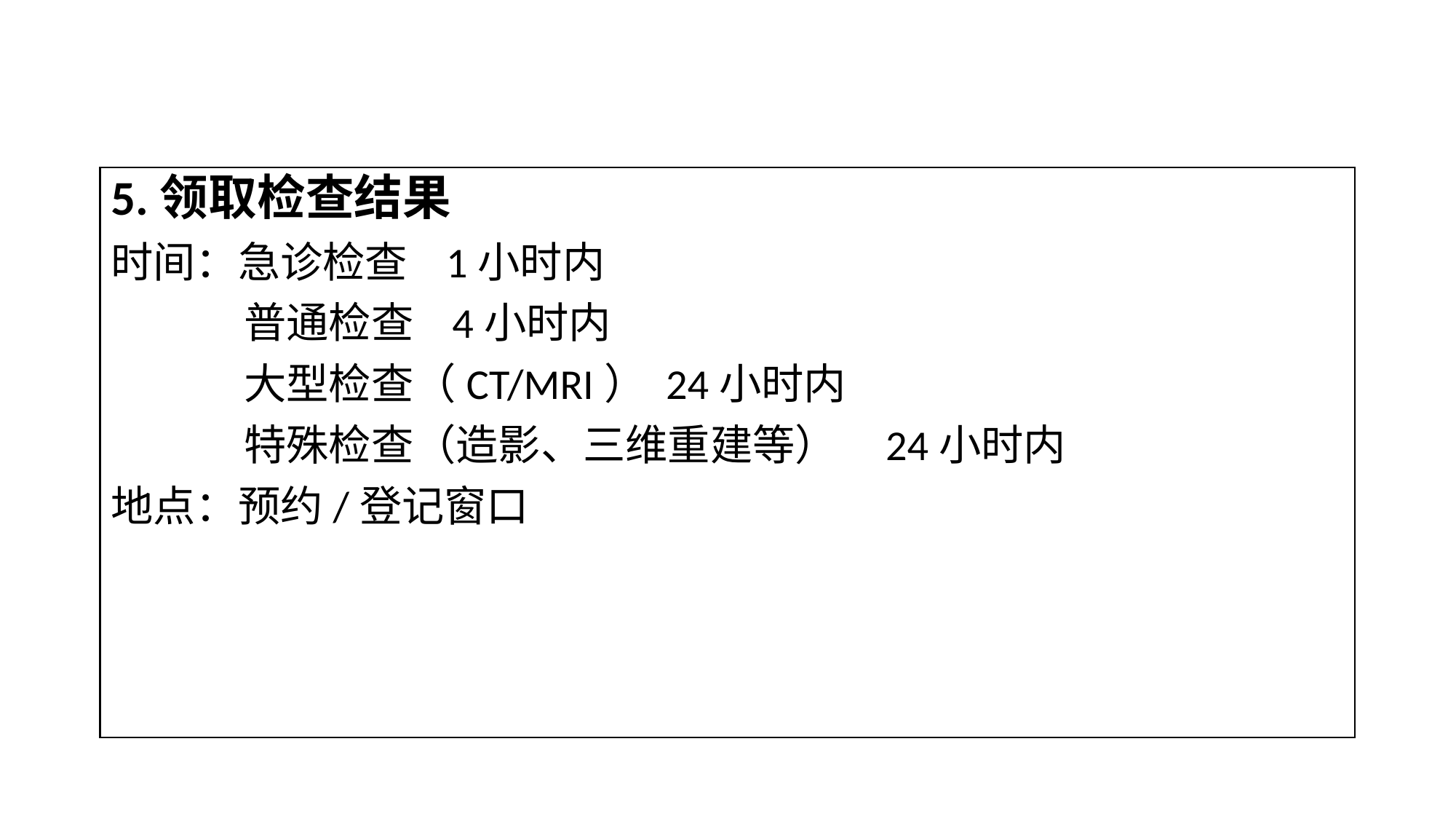

5.领取检查结果
时间：急诊检查   1小时内
             普通检查   4小时内
             大型检查（CT/MRI） 24小时内
             特殊检查（造影、三维重建等）    24小时内
地点：预约/登记窗口